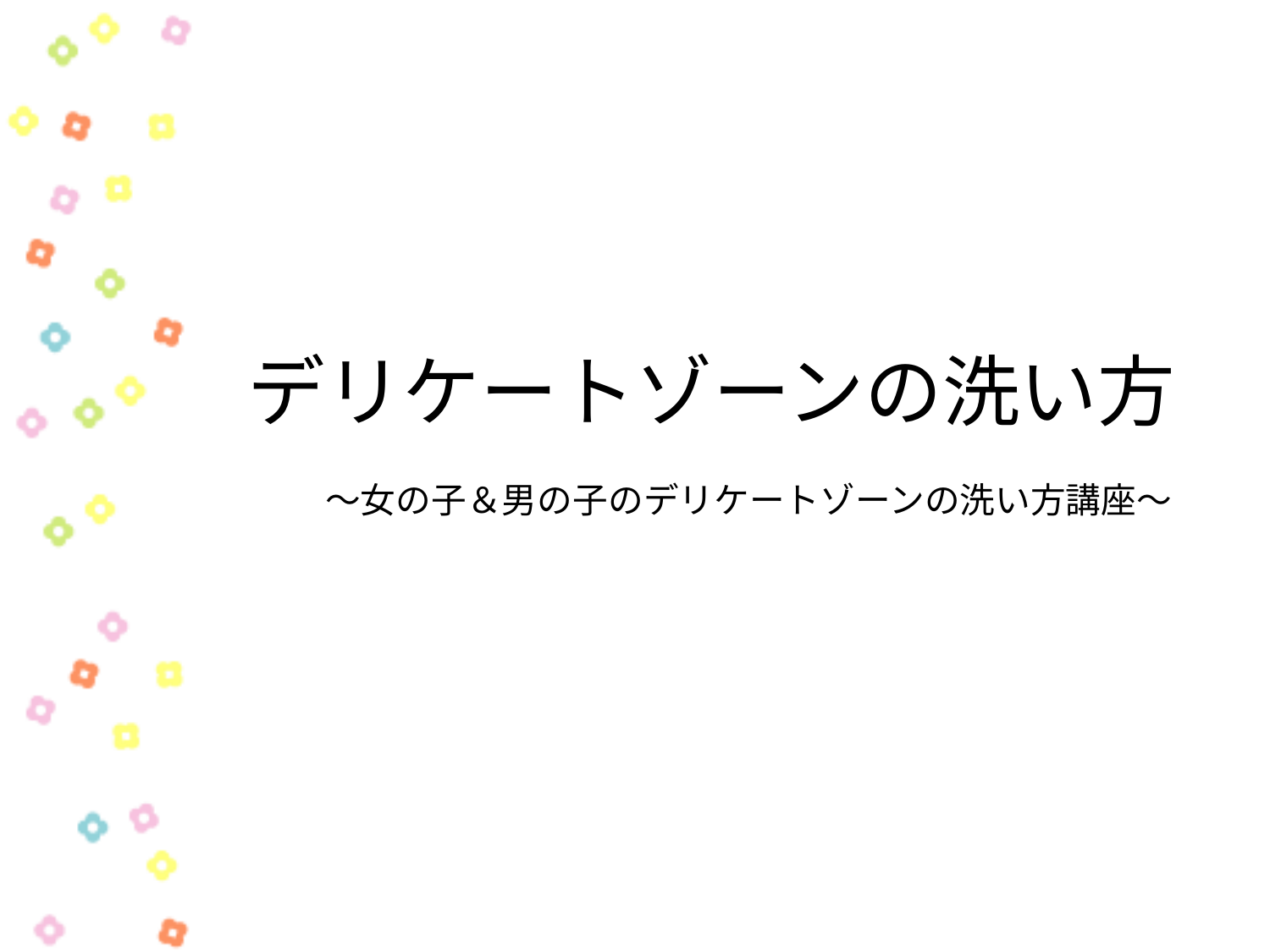

# デリケートゾーンの洗い方 　～女の子＆男の子のデリケートゾーンの洗い方講座～